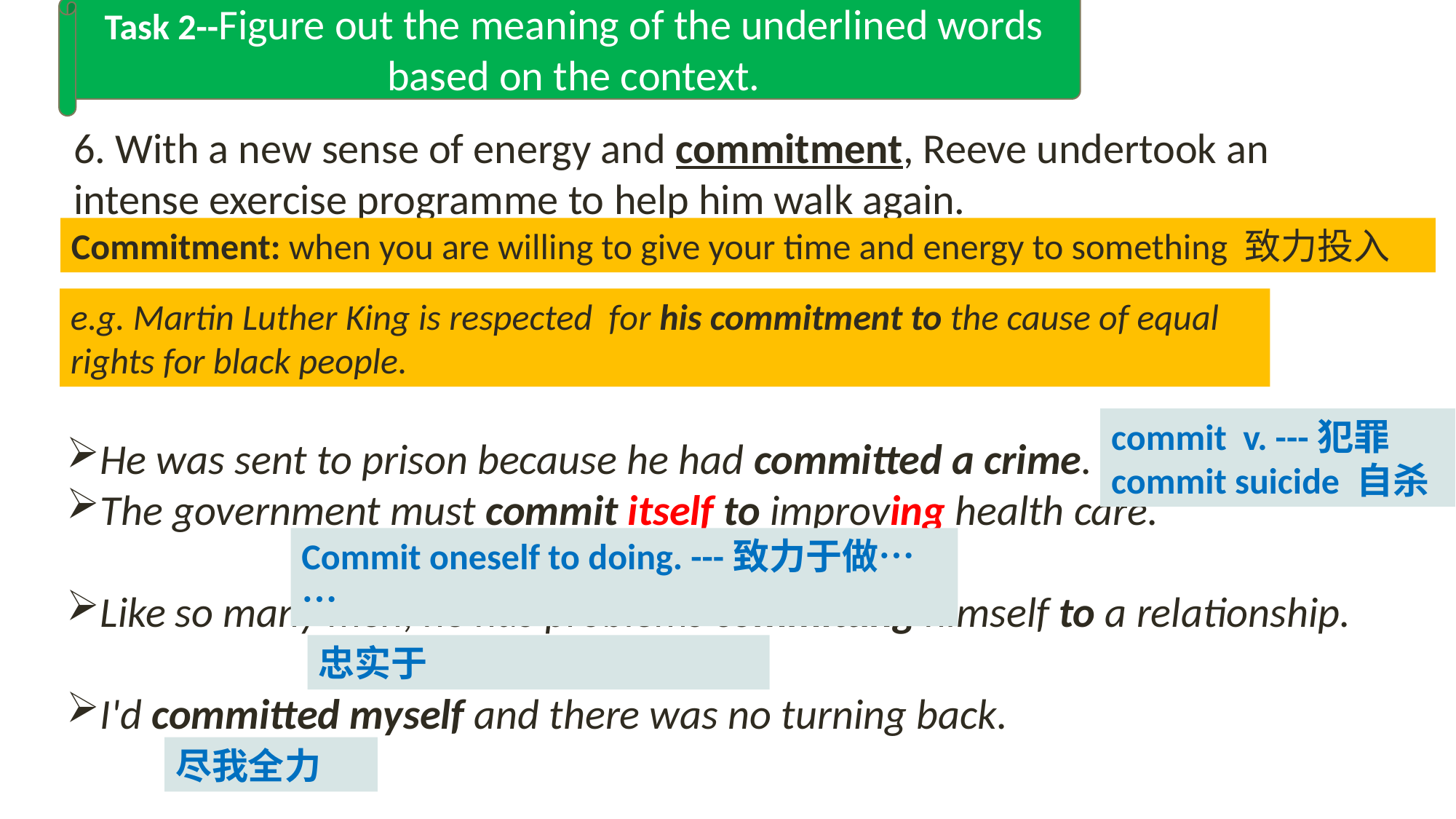

Task 2--Figure out the meaning of the underlined words based on the context.

6. With a new sense of energy and commitment, Reeve undertook an intense exercise programme to help him walk again.
Commitment: when you are willing to give your time and energy to something 致力投入
e.g. Martin Luther King is respected  for his commitment to the cause of equal rights for black people.
commit  v. ---犯罪
commit suicide 自杀
He was sent to prison because he had committed a crime.
The government must commit itself to improving health care.

Like so many men, he has problems committing himself to a relationship.

I'd committed myself and there was no turning back.
Commit oneself to doing. ---致力于做……
忠实于
尽我全力